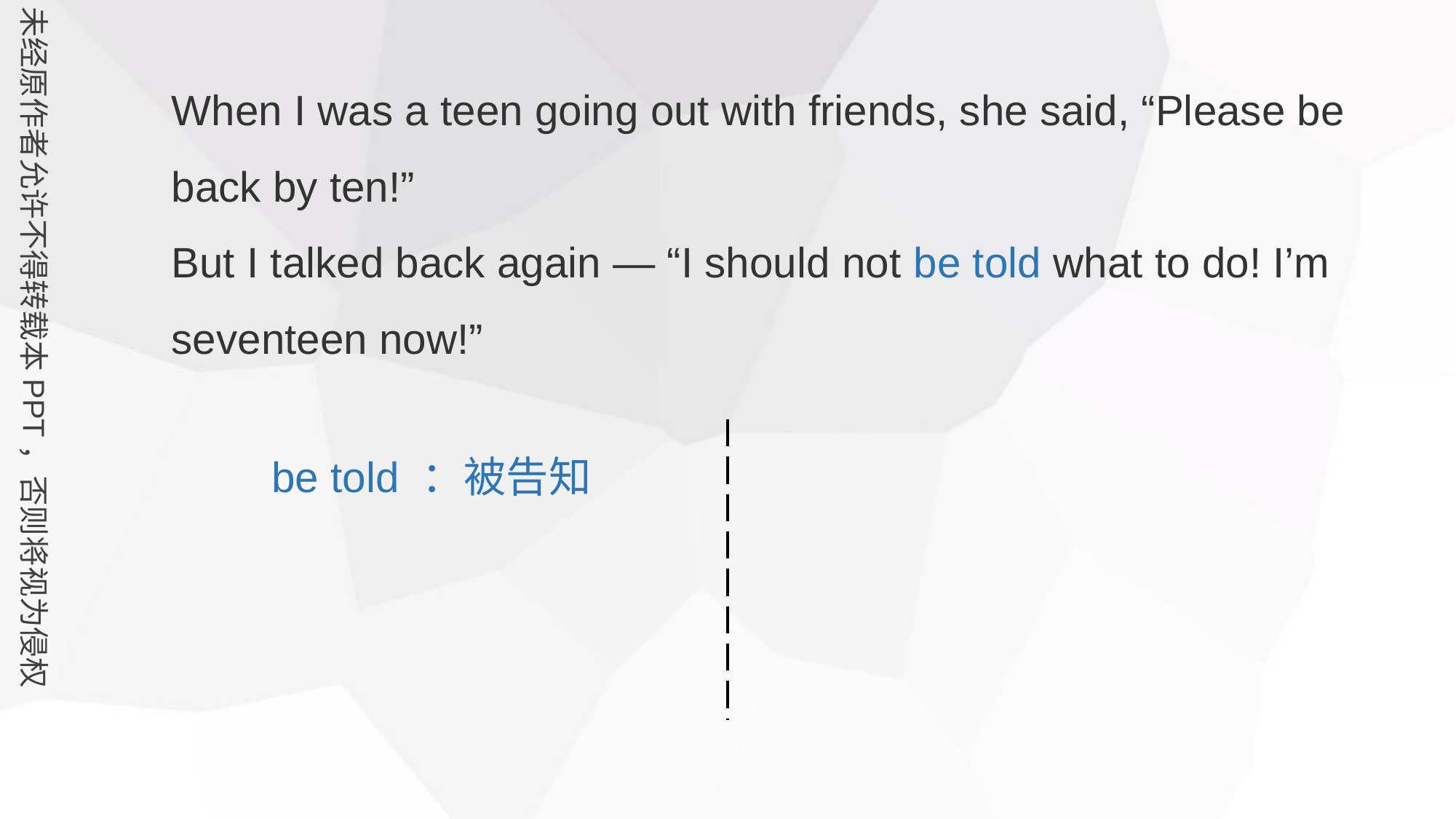

When I was a teen going out with friends, she said, “Please be back by ten!”
But I talked back again — “I should not be told what to do! I’m seventeen now!”
be told ：被告知